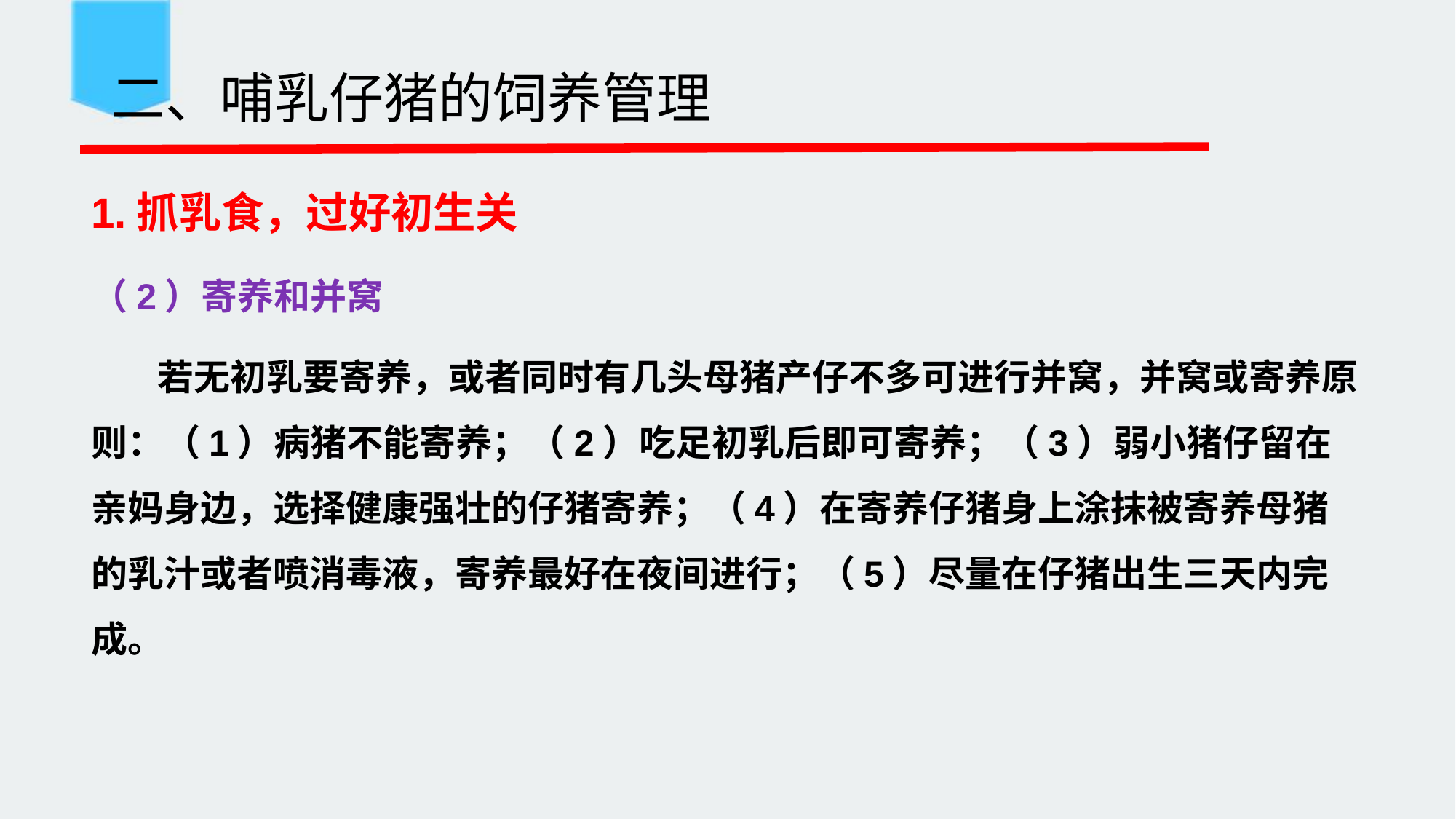

二、哺乳仔猪的饲养管理

1.抓乳食，过好初生关
（2）寄养和并窝
       若无初乳要寄养，或者同时有几头母猪产仔不多可进行并窝，并窝或寄养原则：（1）病猪不能寄养；（2）吃足初乳后即可寄养；（3）弱小猪仔留在亲妈身边，选择健康强壮的仔猪寄养；（4）在寄养仔猪身上涂抹被寄养母猪的乳汁或者喷消毒液，寄养最好在夜间进行；（5）尽量在仔猪出生三天内完成。